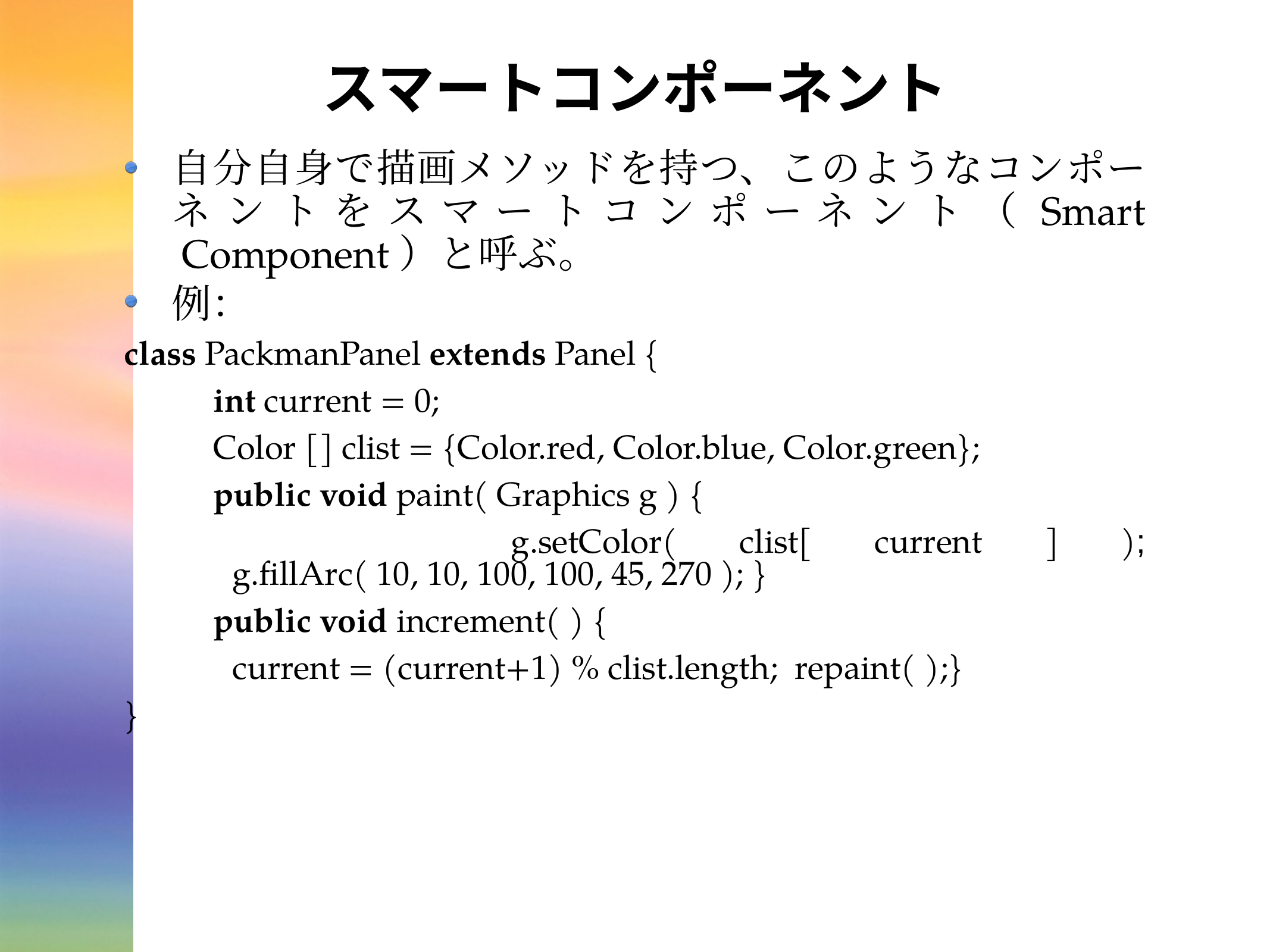

# スマートコンポーネント
自分自身で描画メソッドを持つ、このようなコンポーネントをスマートコンポーネント（Smart
 Component）と呼ぶ。
例：
class PackmanPanel extends Panel {
	int current = 0;
	Color [] clist = {Color.red, Color.blue, Color.green};
	public void paint( Graphics g ) {
	　　 g.setColor( clist[ current ] );
             g.fillArc( 10, 10, 100, 100, 45, 270 ); }
	public void increment( ) {
             current = (current+1) % clist.length;  repaint( );}
}